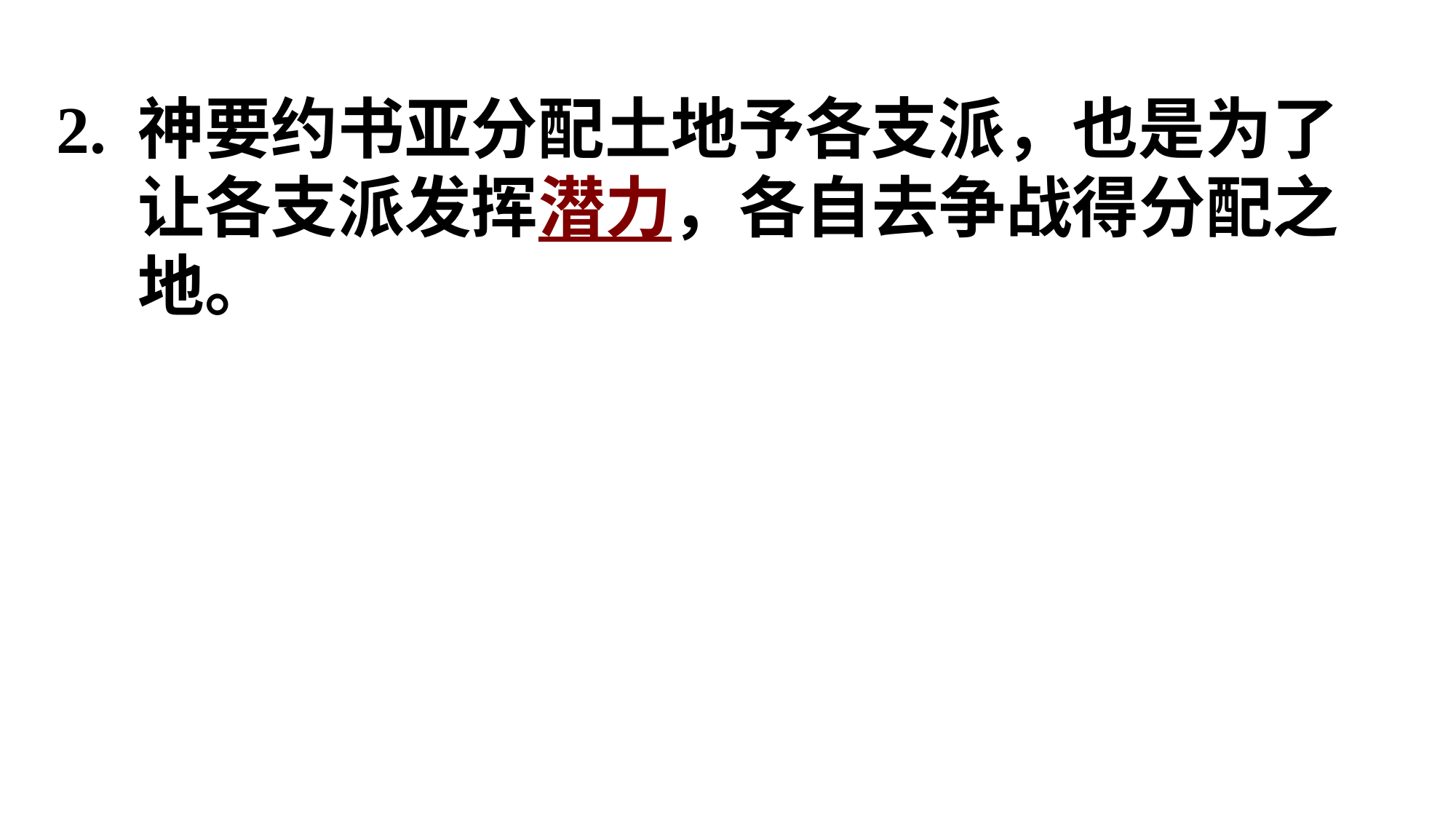

2. 	神要约书亚分配土地予各支派，也是为了让各支派发挥潜力，各自去争战得分配之地。